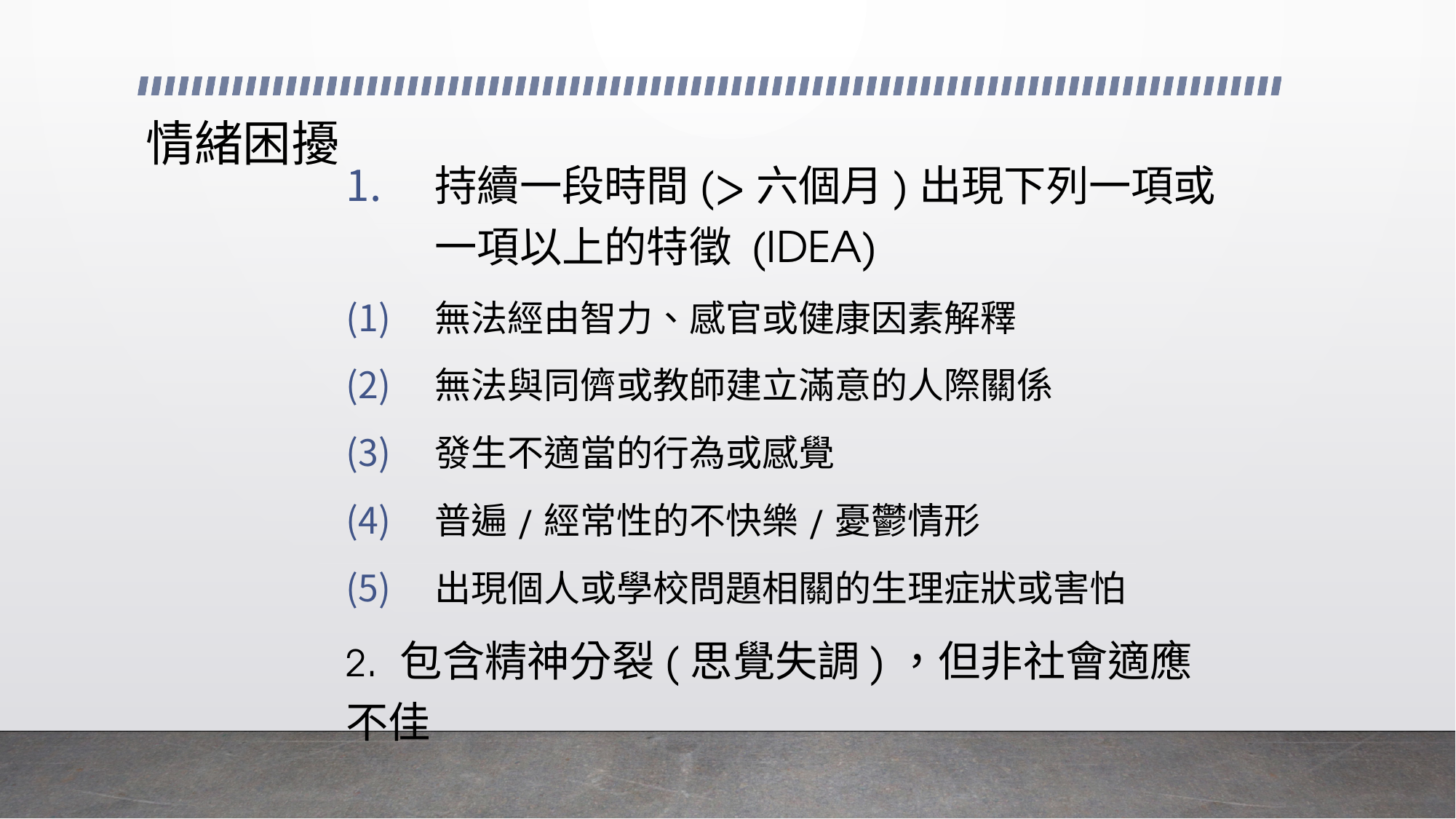

# 情緒困擾
持續一段時間(>六個月)出現下列一項或一項以上的特徵 (IDEA)
無法經由智力、感官或健康因素解釋
無法與同儕或教師建立滿意的人際關係
發生不適當的行為或感覺
普遍/經常性的不快樂/憂鬱情形
出現個人或學校問題相關的生理症狀或害怕
2. 包含精神分裂(思覺失調)，但非社會適應不佳